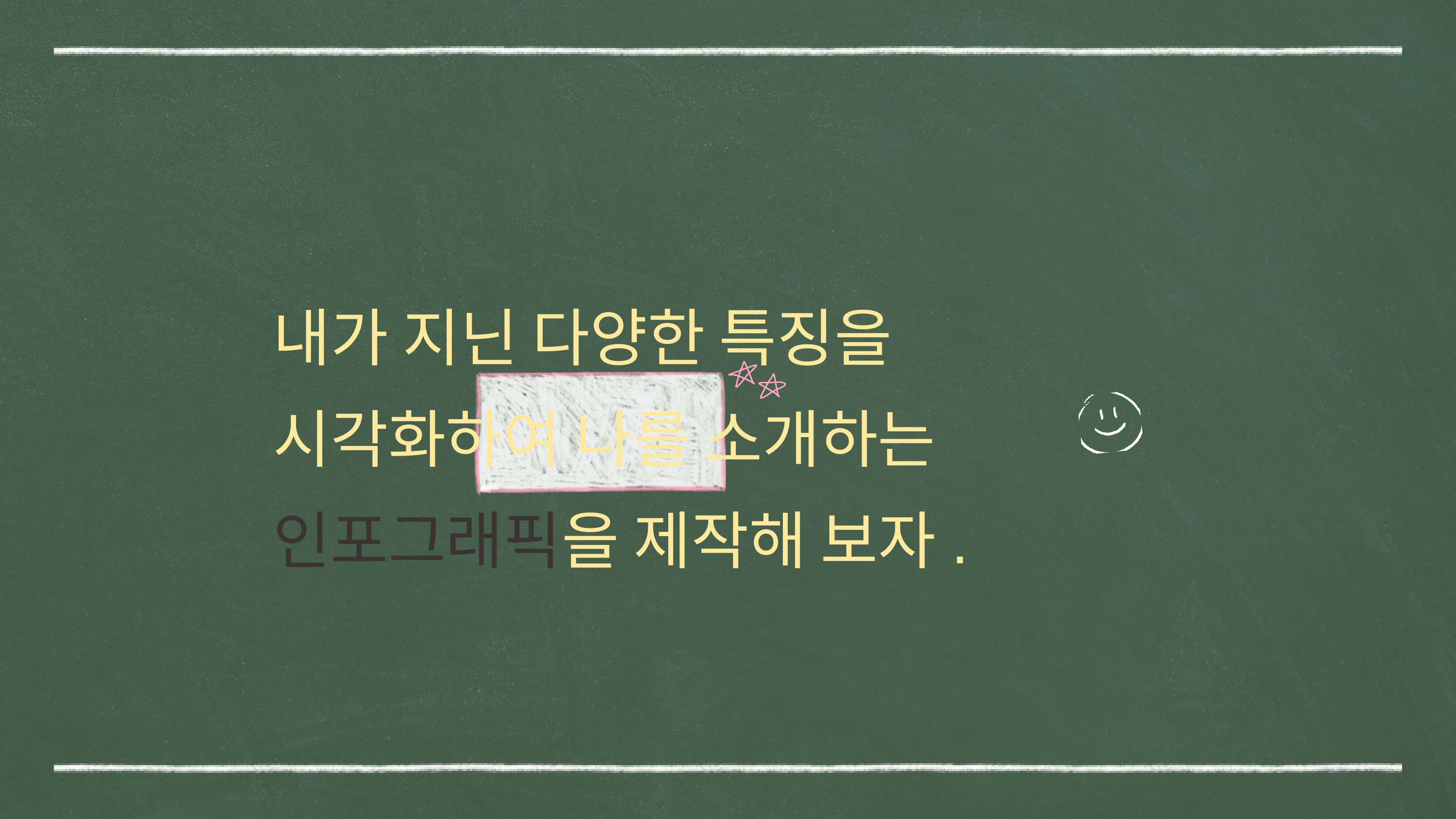

내가 지닌 다양한 특징을 시각화하여 나를 소개하는 인포그래픽을 제작해 보자.